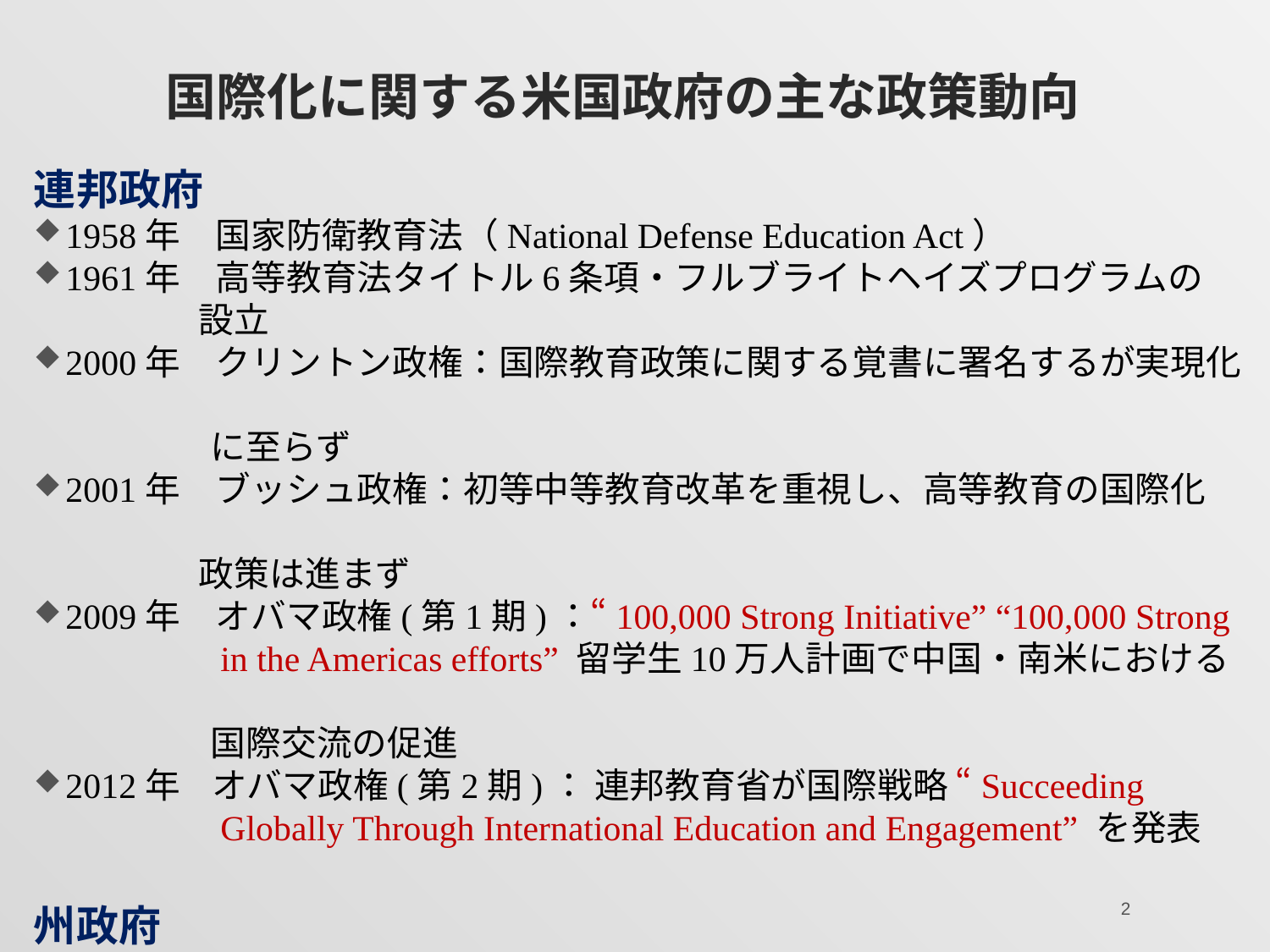

# 国際化に関する米国政府の主な政策動向
連邦政府
1958年　国家防衛教育法（National Defense Education Act）
1961年　高等教育法タイトル6条項・フルブライトヘイズプログラムの
                    設立
2000年　クリントン政権：国際教育政策に関する覚書に署名するが実現化
　　　　　に至らず
2001年　ブッシュ政権：初等中等教育改革を重視し、高等教育の国際化
                    政策は進まず
2009年　オバマ政権(第1期)：“100,000 Strong Initiative” “100,000 Strong
                     in the Americas efforts” 留学生10万人計画で中国・南米における
　　　　　国際交流の促進
2012年    オバマ政権(第2期)： 連邦教育省が国際戦略 “Succeeding
                     Globally Through International Education and Engagement” を発表

州政府
2012年時点において23の州で高等教育を中心とした国際教育推進に関する決議が可決（NAFSA, 2012)
2